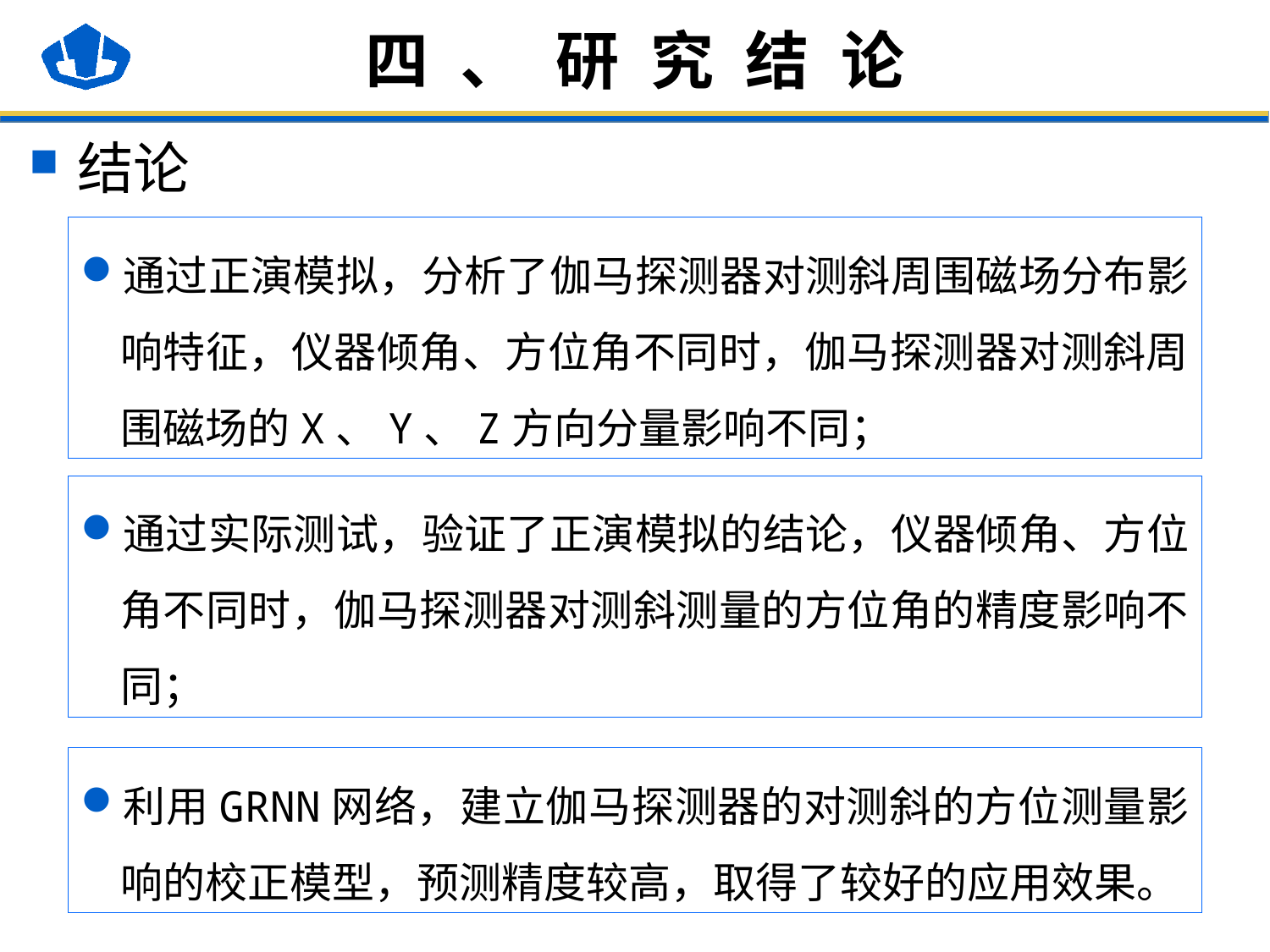

# 四、研究结论
结论
通过正演模拟，分析了伽马探测器对测斜周围磁场分布影响特征，仪器倾角、方位角不同时，伽马探测器对测斜周围磁场的X、Y、Z方向分量影响不同；
通过实际测试，验证了正演模拟的结论，仪器倾角、方位角不同时，伽马探测器对测斜测量的方位角的精度影响不同；
利用GRNN网络，建立伽马探测器的对测斜的方位测量影响的校正模型，预测精度较高，取得了较好的应用效果。